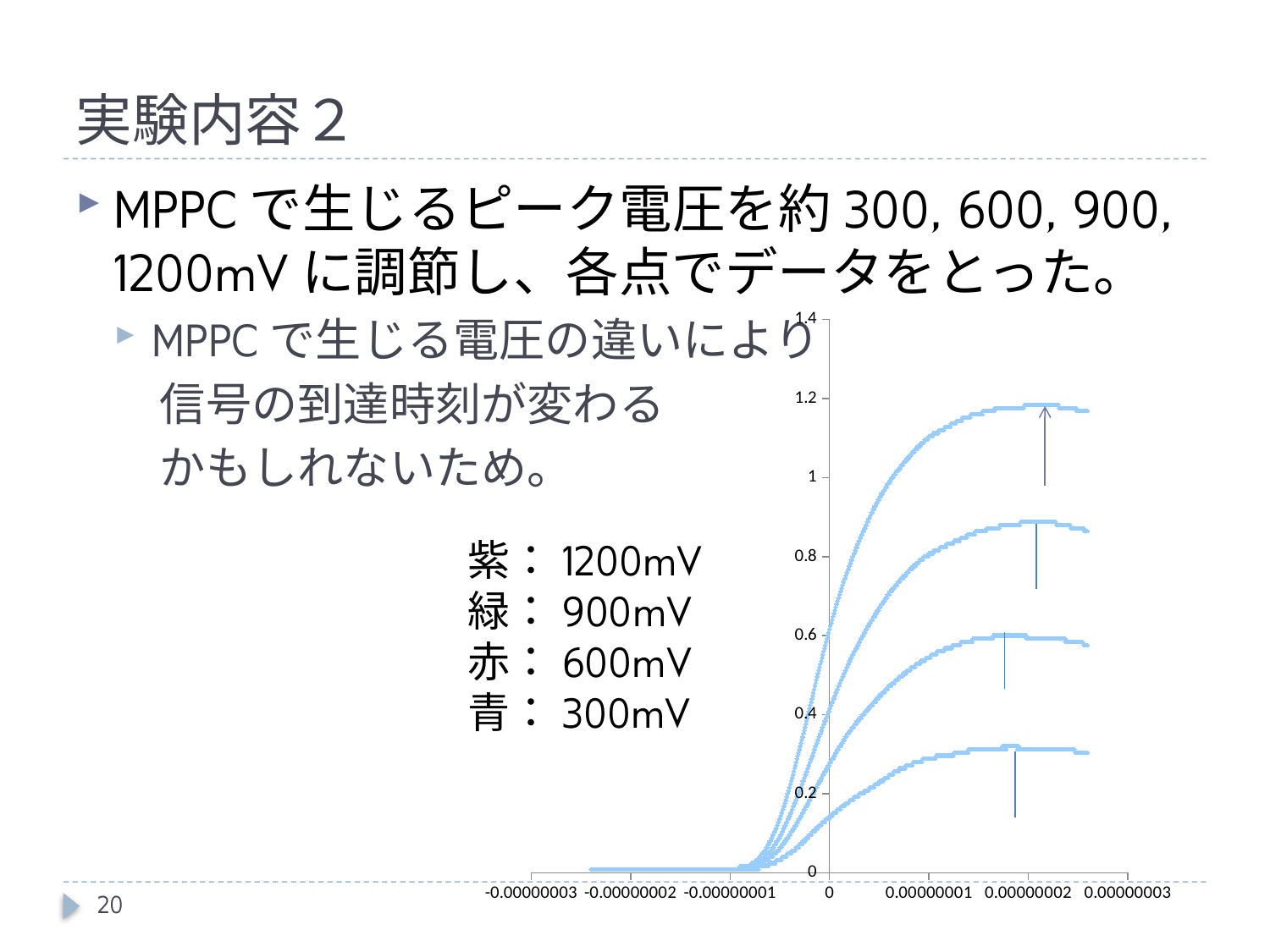

# 実験内容２
MPPCで生じるピーク電圧を約300, 600, 900, 1200mVに調節し、各点でデータをとった。
MPPCで生じる電圧の違いにより
　信号の到達時刻が変わる
　かもしれないため。

### Chart

| Category |  |  |  |  |
|---|---|---|---|---|
紫：1200mV
緑：900mV
赤：600mV
青：300mV
20